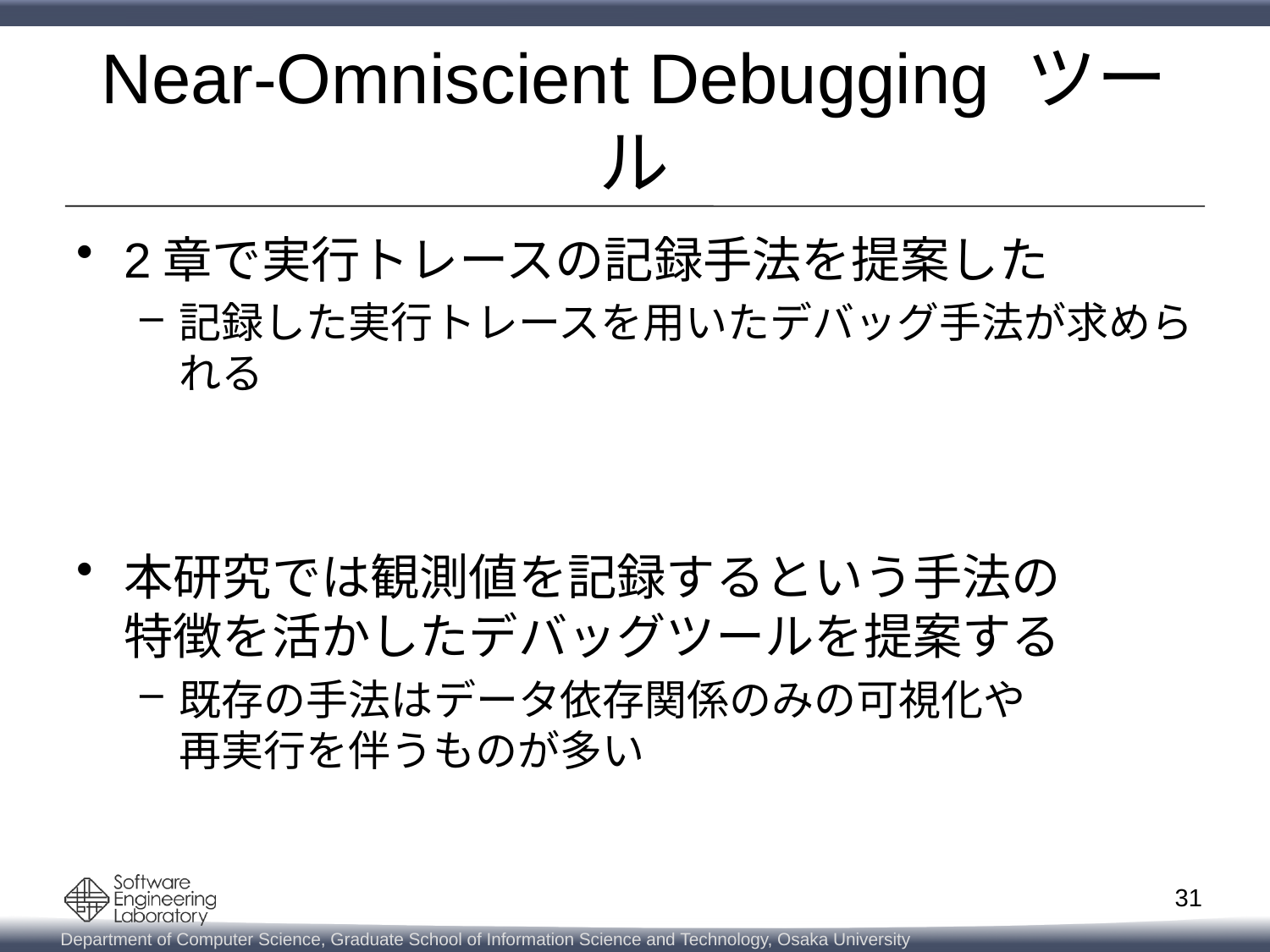

# Near-Omniscient Debugging ツール
2章で実行トレースの記録手法を提案した
記録した実行トレースを用いたデバッグ手法が求められる

本研究では観測値を記録するという手法の
特徴を活かしたデバッグツールを提案する
既存の手法はデータ依存関係のみの可視化や
再実行を伴うものが多い
31